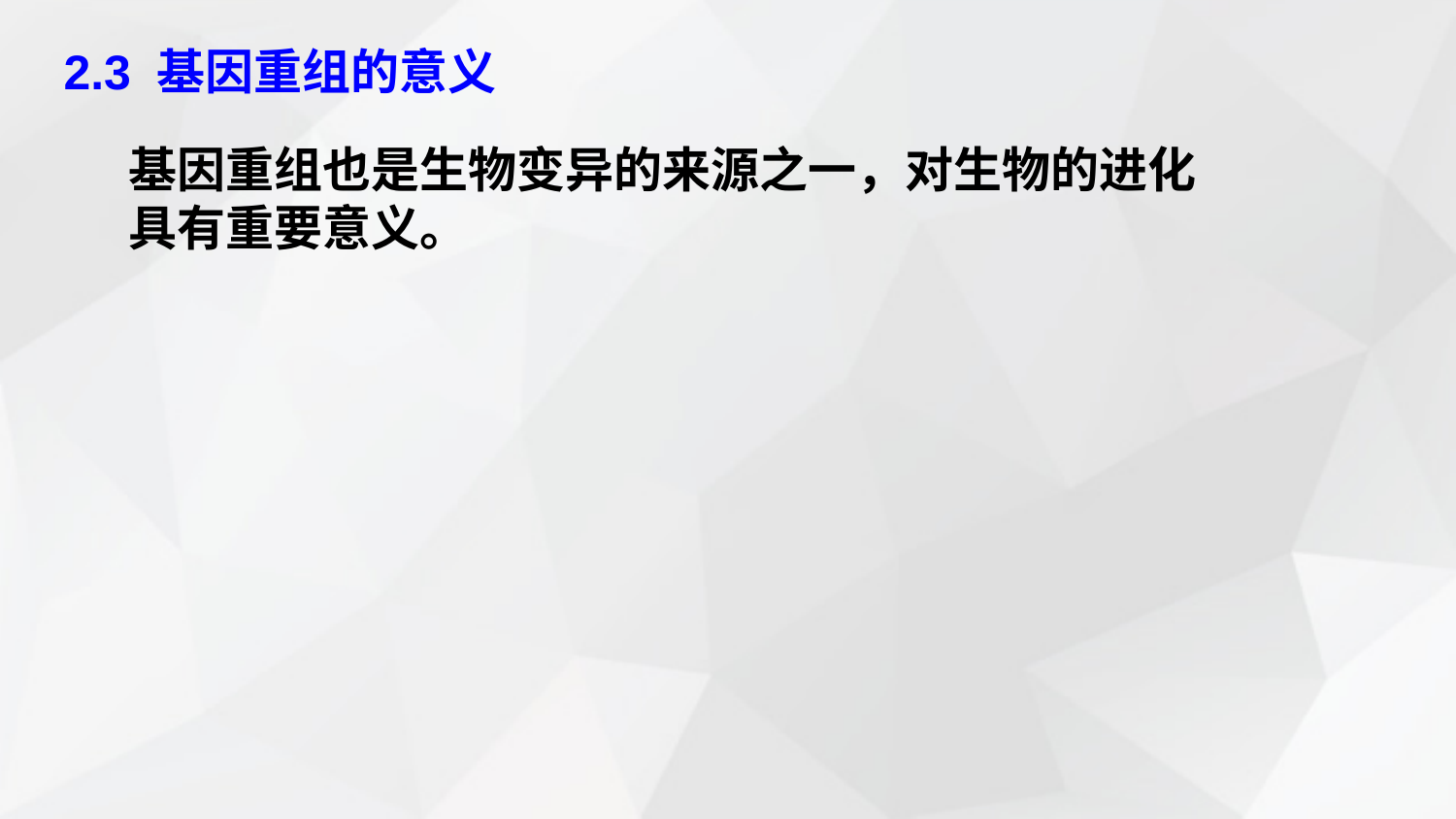

2.3 基因重组的意义
基因重组也是生物变异的来源之一，对生物的进化具有重要意义。